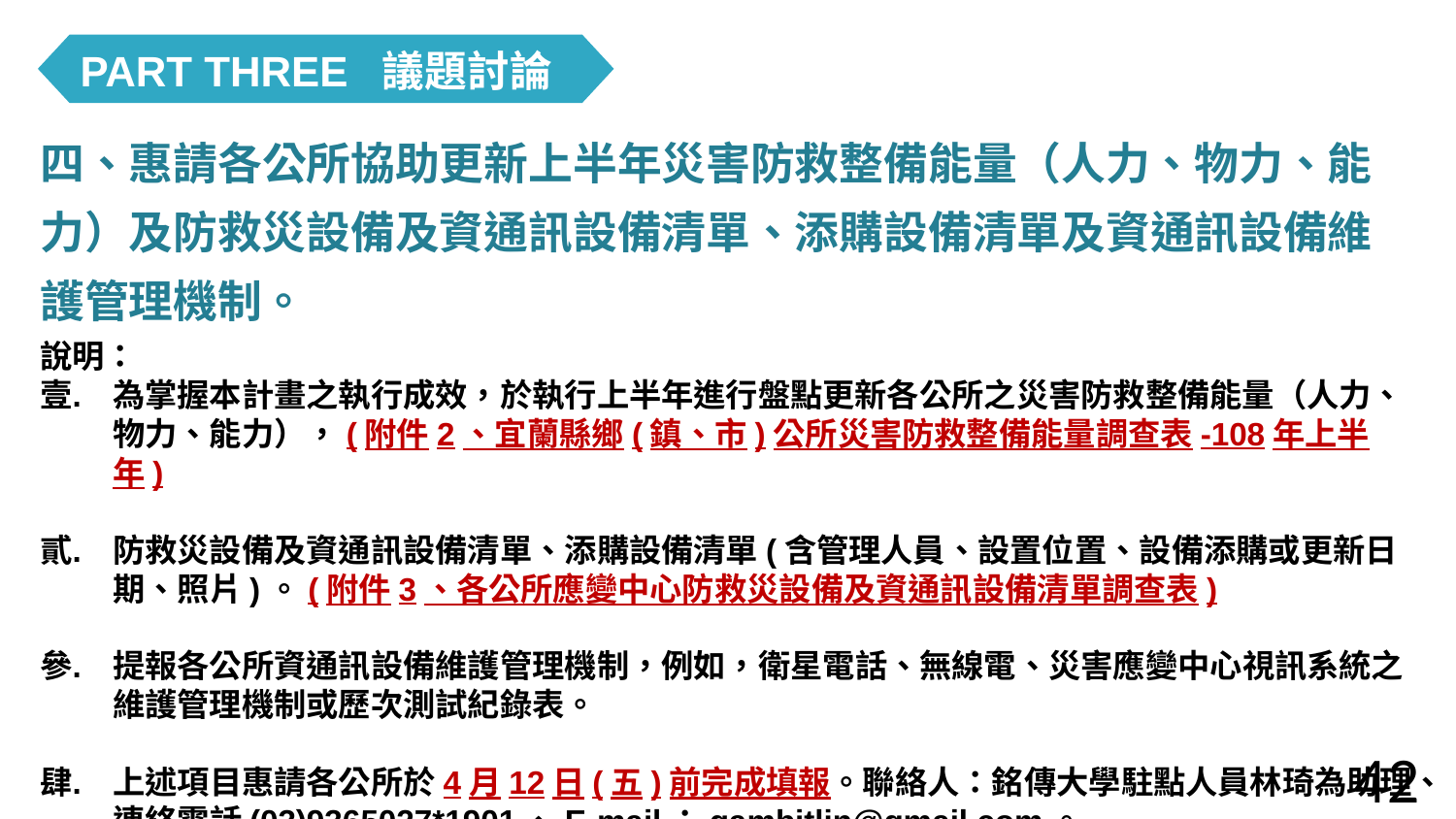

PART THREE  議題討論
四、惠請各公所協助更新上半年災害防救整備能量（人力、物力、能力）及防救災設備及資通訊設備清單、添購設備清單及資通訊設備維護管理機制。
說明：
為掌握本計畫之執行成效，於執行上半年進行盤點更新各公所之災害防救整備能量（人力、物力、能力），(附件2、宜蘭縣鄉(鎮、市)公所災害防救整備能量調查表-108年上半年)

防救災設備及資通訊設備清單、添購設備清單(含管理人員、設置位置、設備添購或更新日期、照片)。(附件3、各公所應變中心防救災設備及資通訊設備清單調查表)

提報各公所資通訊設備維護管理機制，例如，衛星電話、無線電、災害應變中心視訊系統之維護管理機制或歷次測試紀錄表。

上述項目惠請各公所於4月12日(五)前完成填報。聯絡人：銘傳大學駐點人員林琦為助理、連絡電話(03)9365027*1901、E-mail：gambitlin@gmail.com。
42